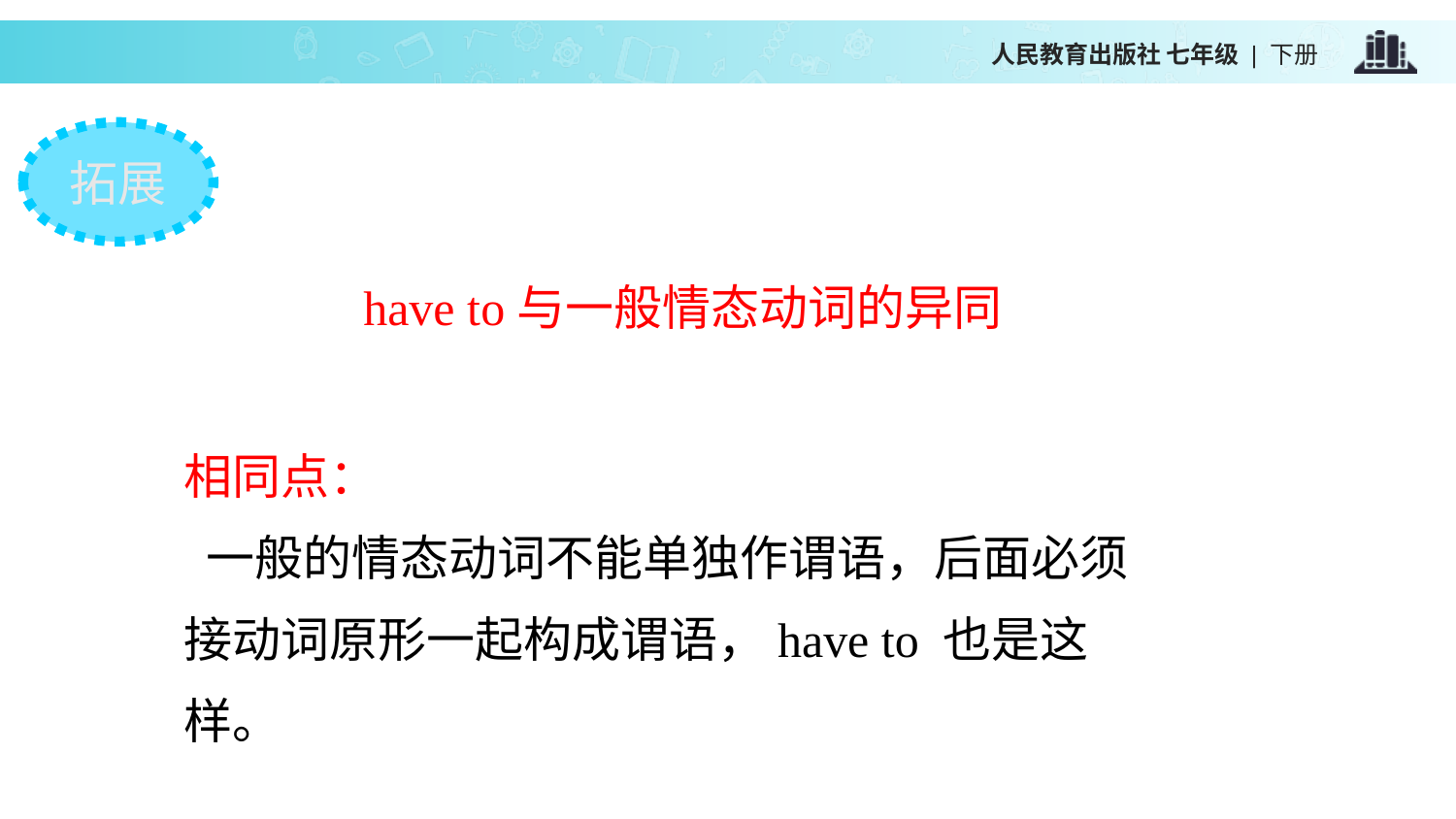

拓展
have to与一般情态动词的异同
相同点：
 一般的情态动词不能单独作谓语，后面必须接动词原形一起构成谓语，have to 也是这样。